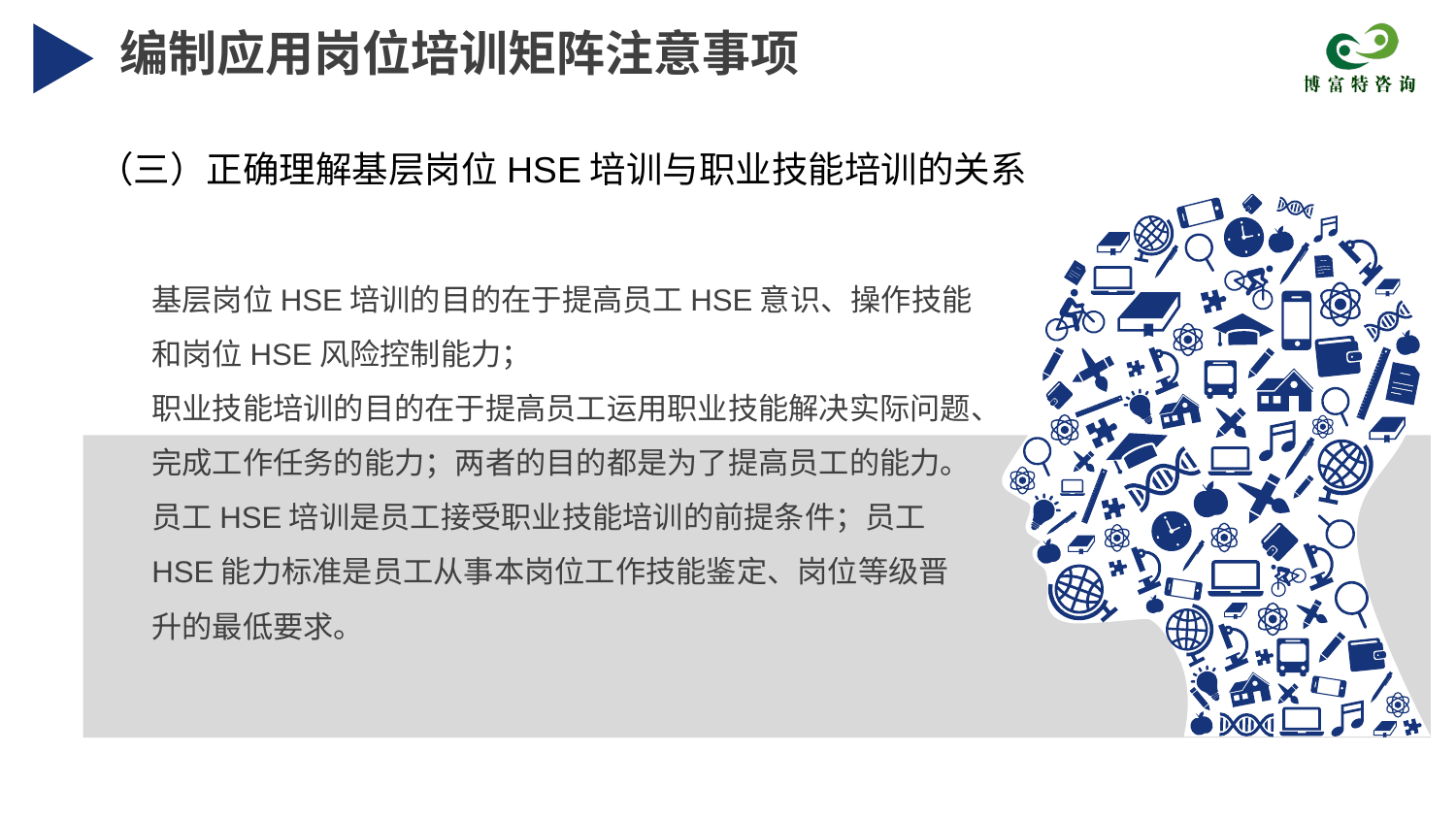

编制应用岗位培训矩阵注意事项
（三）正确理解基层岗位HSE培训与职业技能培训的关系

基层岗位HSE培训的目的在于提高员工HSE意识、操作技能和岗位HSE风险控制能力；
职业技能培训的目的在于提高员工运用职业技能解决实际问题、完成工作任务的能力；两者的目的都是为了提高员工的能力。
员工HSE培训是员工接受职业技能培训的前提条件；员工HSE能力标准是员工从事本岗位工作技能鉴定、岗位等级晋升的最低要求。